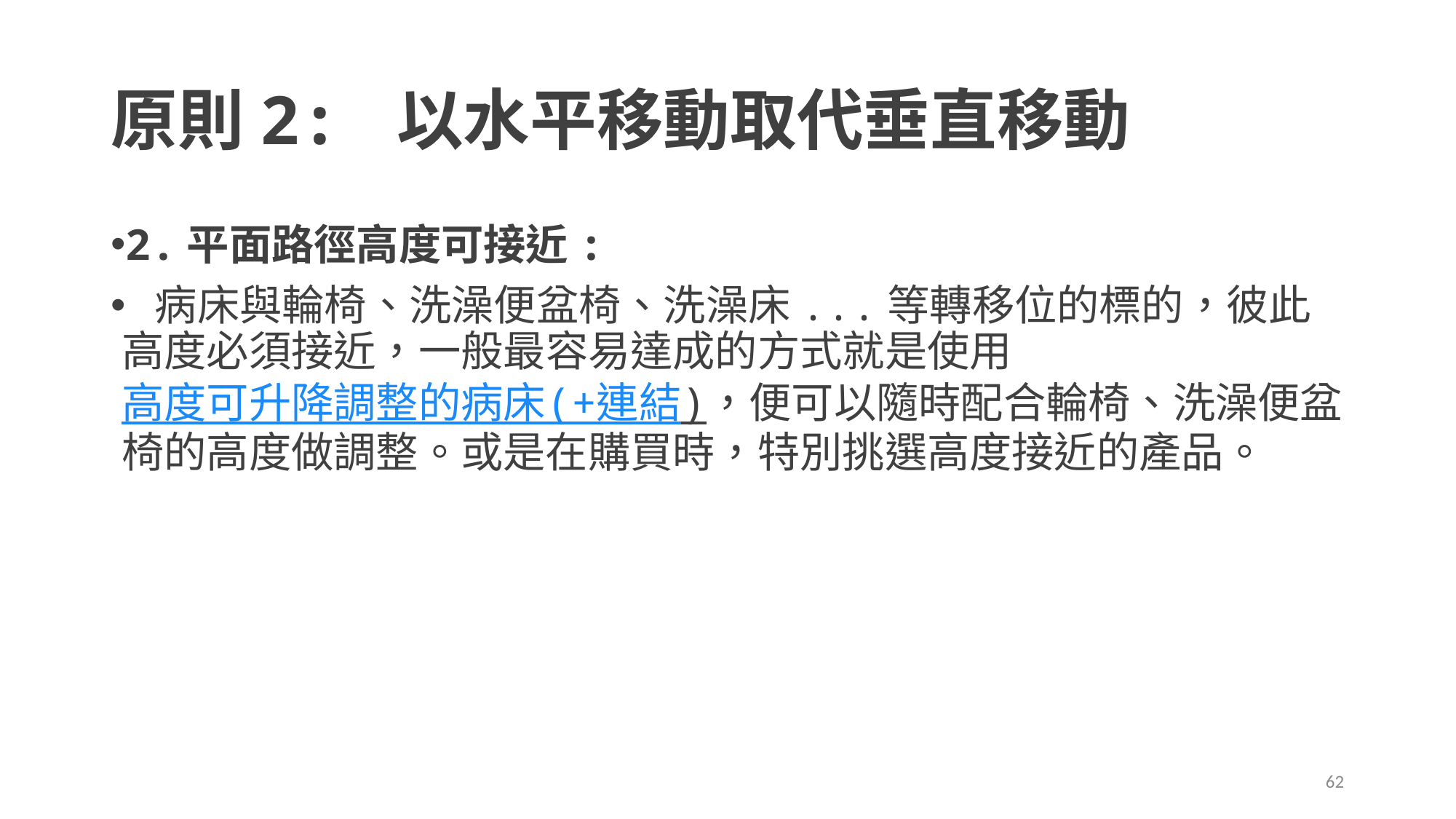

# 原則2: 以水平移動取代垂直移動
2.平面路徑高度可接近:
  病床與輪椅、洗澡便盆椅、洗澡床...等轉移位的標的，彼此高度必須接近，一般最容易達成的方式就是使用高度可升降調整的病床(+連結)，便可以隨時配合輪椅、洗澡便盆椅的高度做調整。或是在購買時，特別挑選高度接近的產品。

62